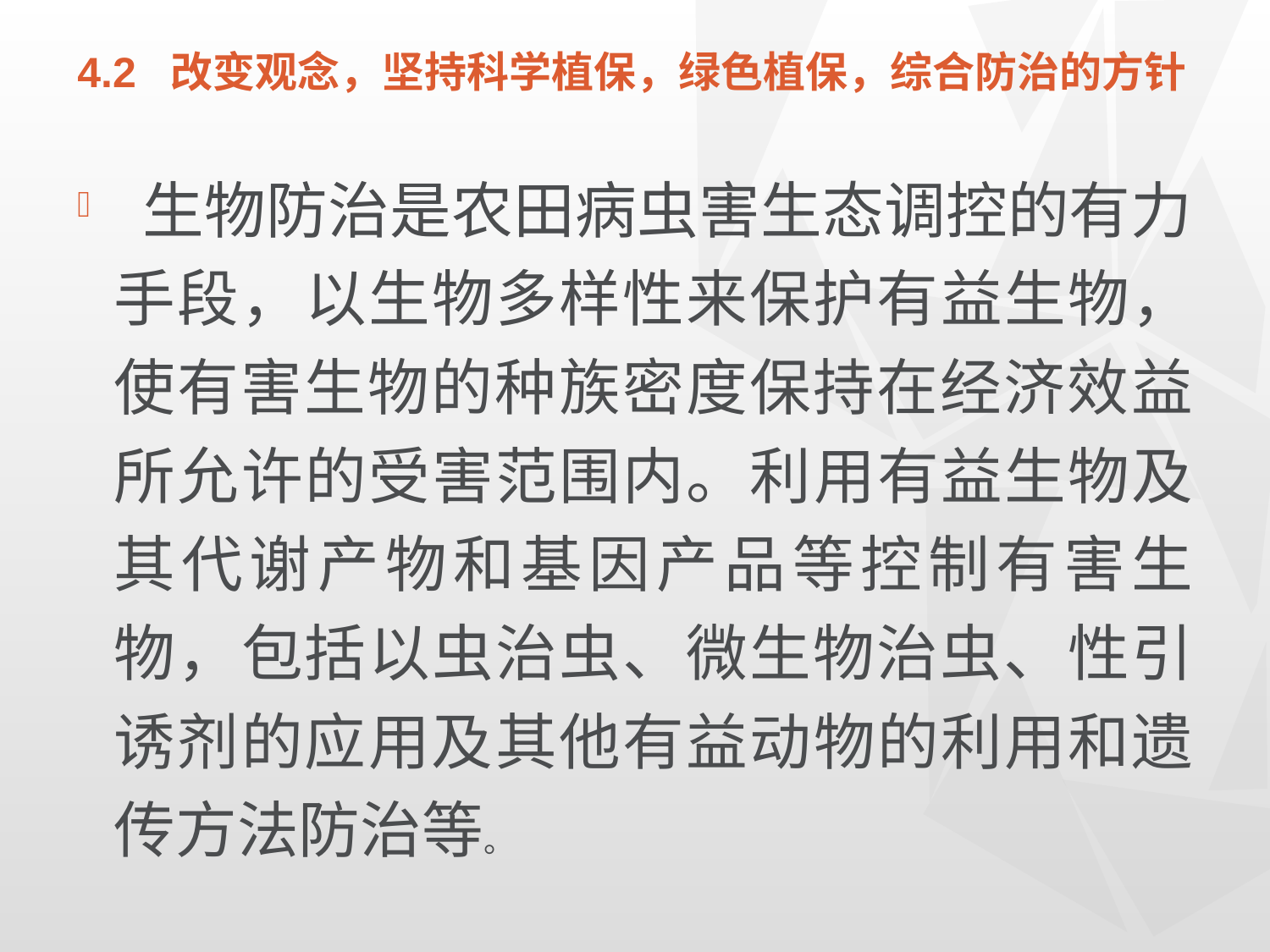

# 4.2  改变观念，坚持科学植保，绿色植保，综合防治的方针
 生物防治是农田病虫害生态调控的有力手段，以生物多样性来保护有益生物，使有害生物的种族密度保持在经济效益所允许的受害范围内。利用有益生物及其代谢产物和基因产品等控制有害生物，包括以虫治虫、微生物治虫、性引诱剂的应用及其他有益动物的利用和遗传方法防治等。